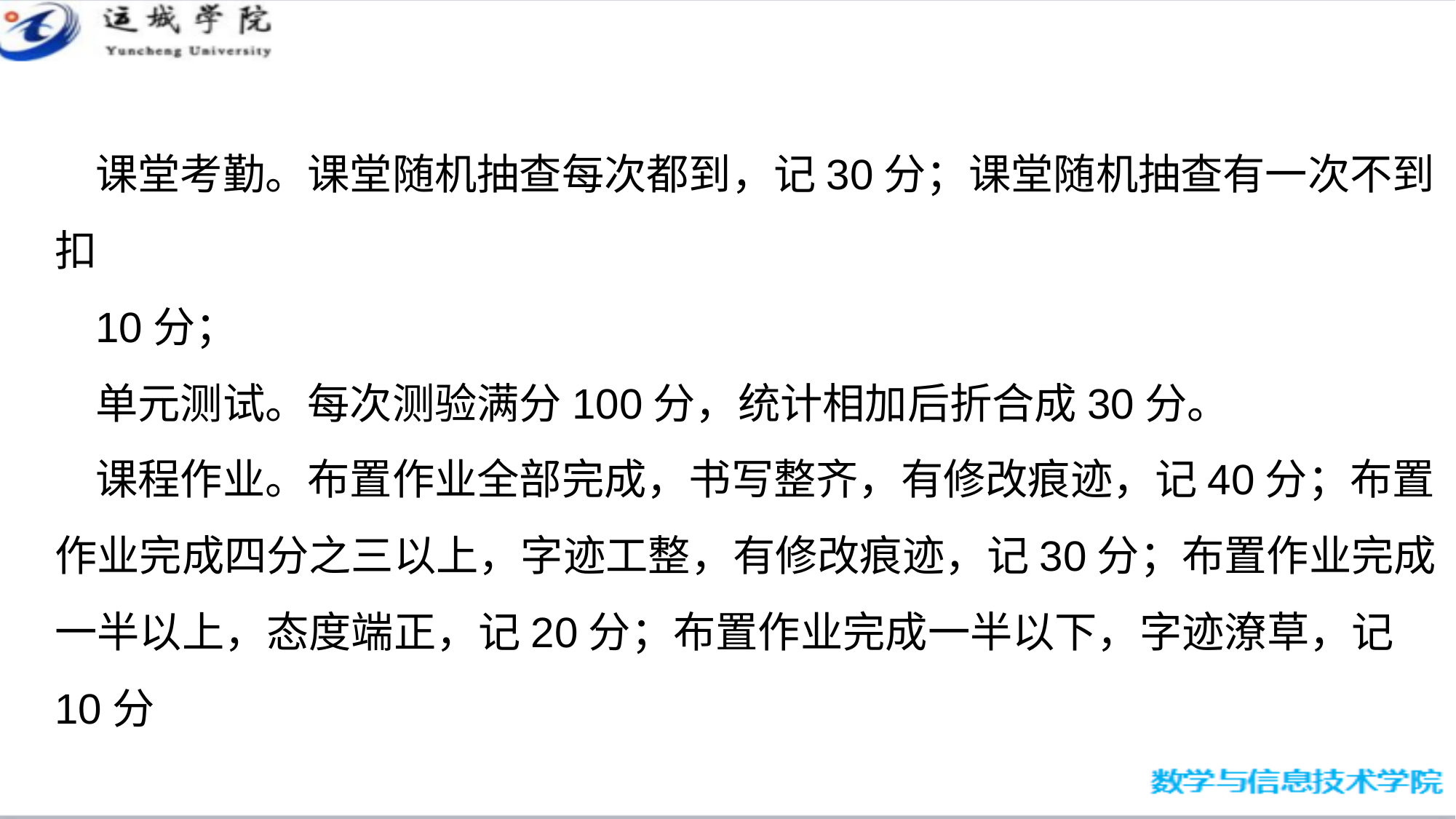

课堂考勤。课堂随机抽查每次都到，记30分；课堂随机抽查有一次不到扣
10分；
单元测试。每次测验满分100分，统计相加后折合成30分。
课程作业。布置作业全部完成，书写整齐，有修改痕迹，记40分；布置作业完成四分之三以上，字迹工整，有修改痕迹，记30分；布置作业完成一半以上，态度端正，记20分；布置作业完成一半以下，字迹潦草，记10分